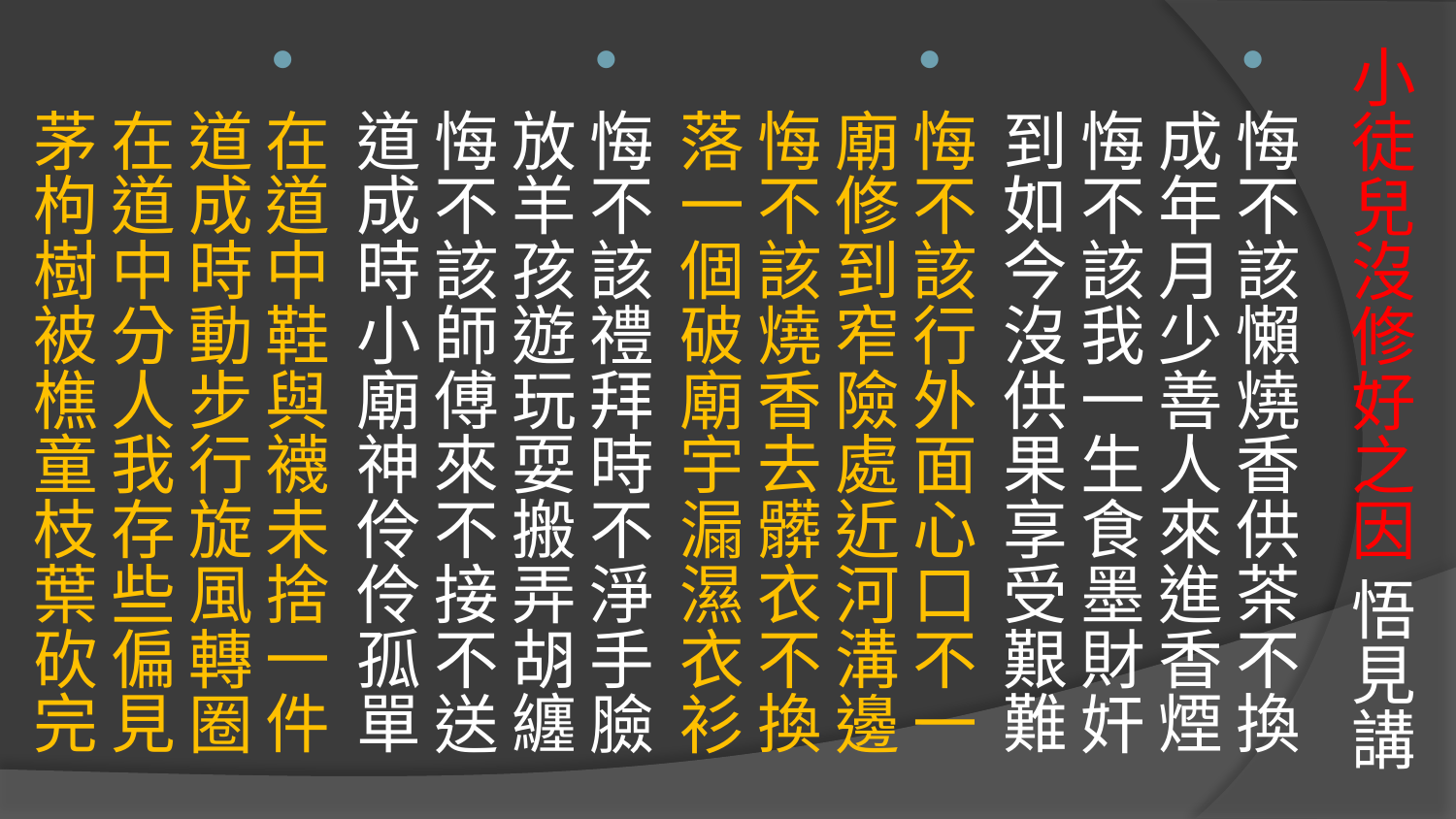

# 小徒兒沒修好之因 悟見講
悔不該懶燒香供茶不換
成年月少善人來進香煙
悔不該我一生食墨財奸
到如今沒供果享受艱難
悔不該行外面心口不一
廟修到窄險處近河溝邊
悔不該燒香去髒衣不換
落一個破廟宇漏濕衣衫
悔不該禮拜時不淨手臉
放羊孩遊玩耍搬弄胡纏
悔不該師傅來不接不送
道成時小廟神伶伶孤單
在道中鞋與襪未捨一件
道成時動步行旋風轉圈
在道中分人我存些偏見
茅枸樹被樵童枝葉砍完